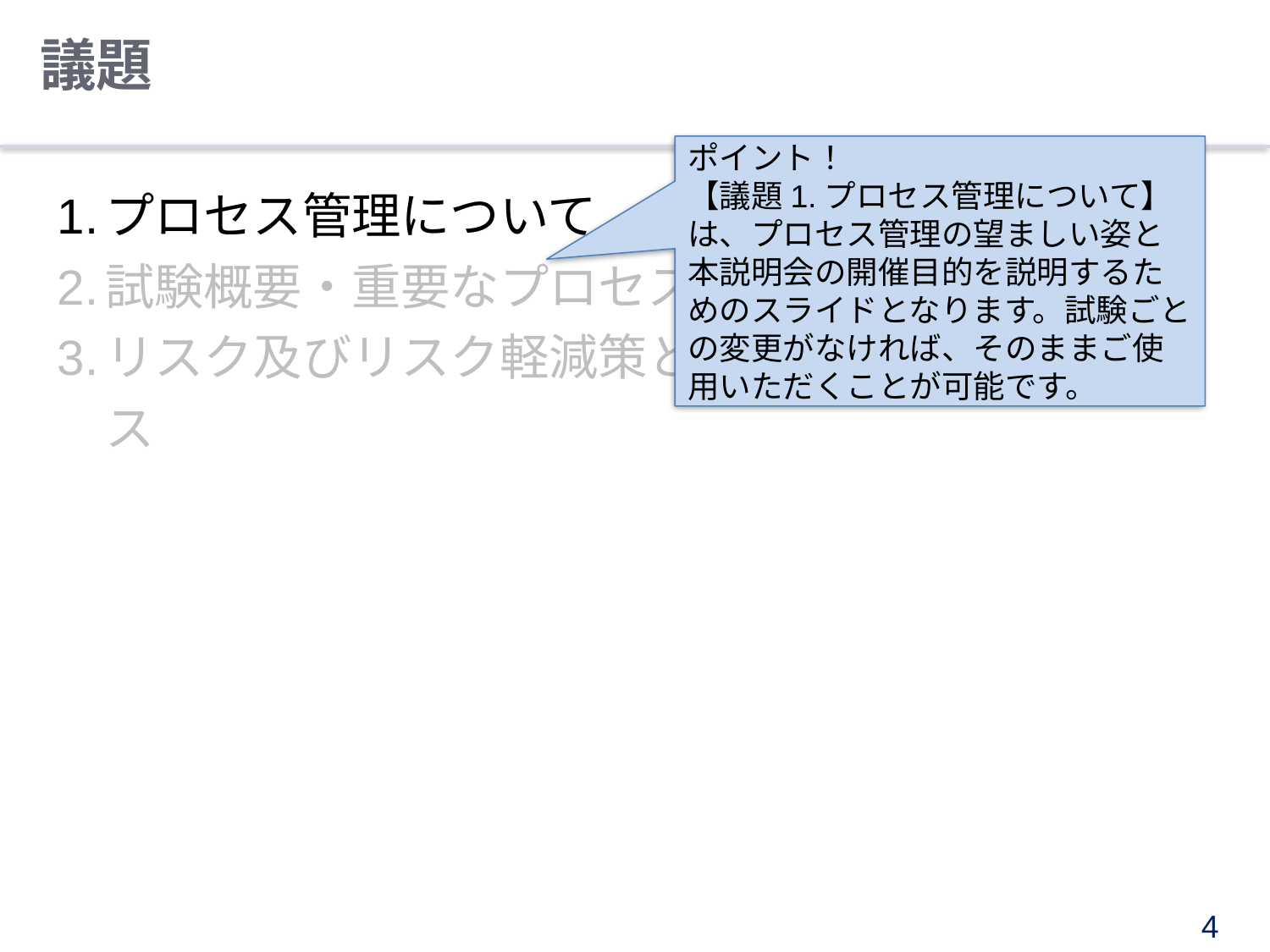

議題
ポイント！
【議題1.プロセス管理について】は、プロセス管理の望ましい姿と本説明会の開催目的を説明するためのスライドとなります。試験ごとの変更がなければ、そのままご使用いただくことが可能です。
プロセス管理について
試験概要・重要なプロセス及びデータ
リスク及びリスク軽減策として構築したプロセス